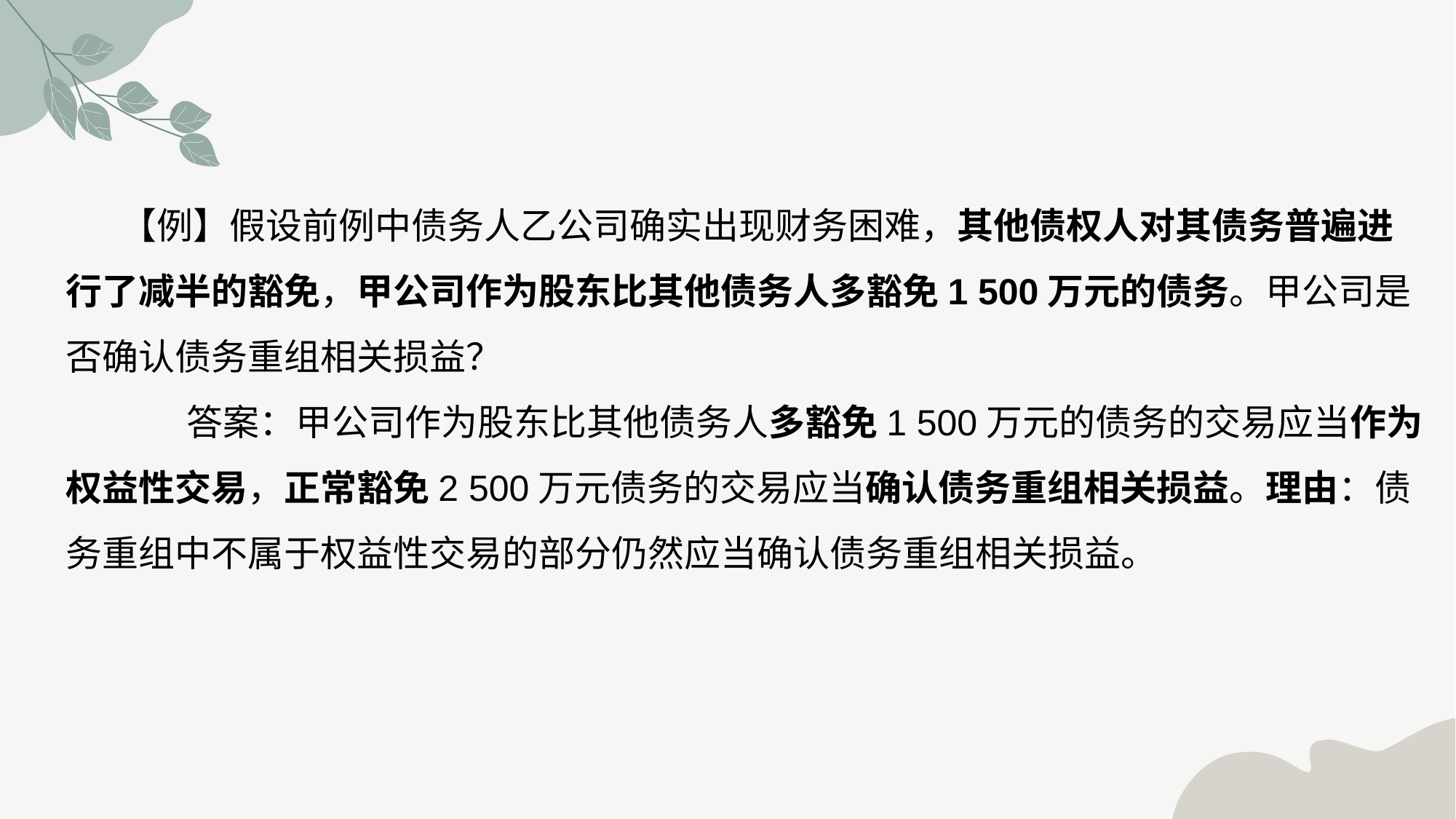

【例】假设前例中债务人乙公司确实出现财务困难，其他债权人对其债务普遍进行了减半的豁免，甲公司作为股东比其他债务人多豁免1 500万元的债务。甲公司是否确认债务重组相关损益？
       答案：甲公司作为股东比其他债务人多豁免1 500万元的债务的交易应当作为权益性交易，正常豁免2 500万元债务的交易应当确认债务重组相关损益。理由：债务重组中不属于权益性交易的部分仍然应当确认债务重组相关损益。